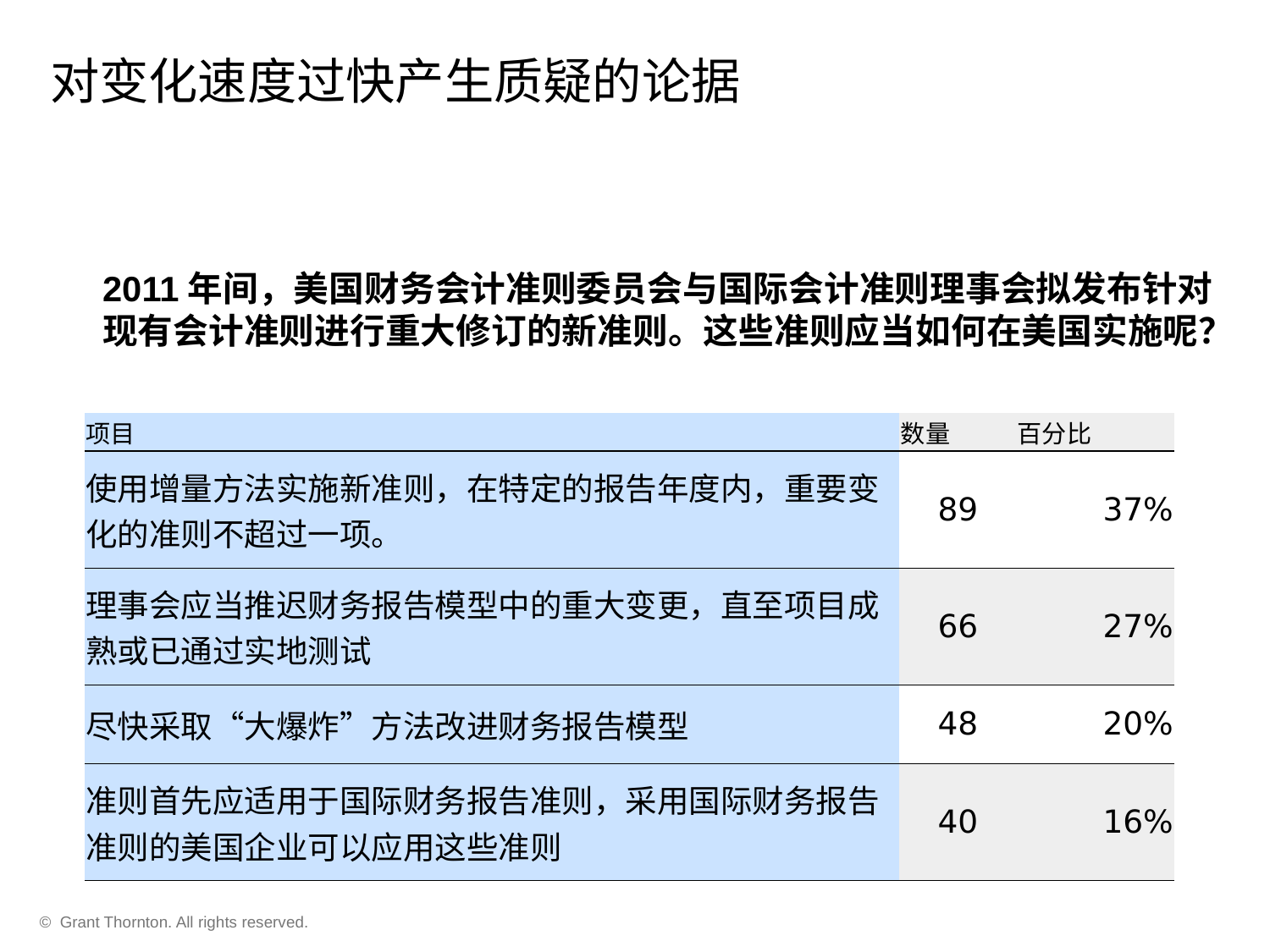

对变化速度过快产生质疑的论据

2011年间，美国财务会计准则委员会与国际会计准则理事会拟发布针对现有会计准则进行重大修订的新准则。这些准则应当如何在美国实施呢？
| 项目 | 数量 | 百分比 |
| --- | --- | --- |
| 使用增量方法实施新准则，在特定的报告年度内，重要变化的准则不超过一项。 | 89 | 37% |
| 理事会应当推迟财务报告模型中的重大变更，直至项目成熟或已通过实地测试 | 66 | 27% |
| 尽快采取“大爆炸”方法改进财务报告模型 | 48 | 20% |
| 准则首先应适用于国际财务报告准则，采用国际财务报告准则的美国企业可以应用这些准则 | 40 | 16% |